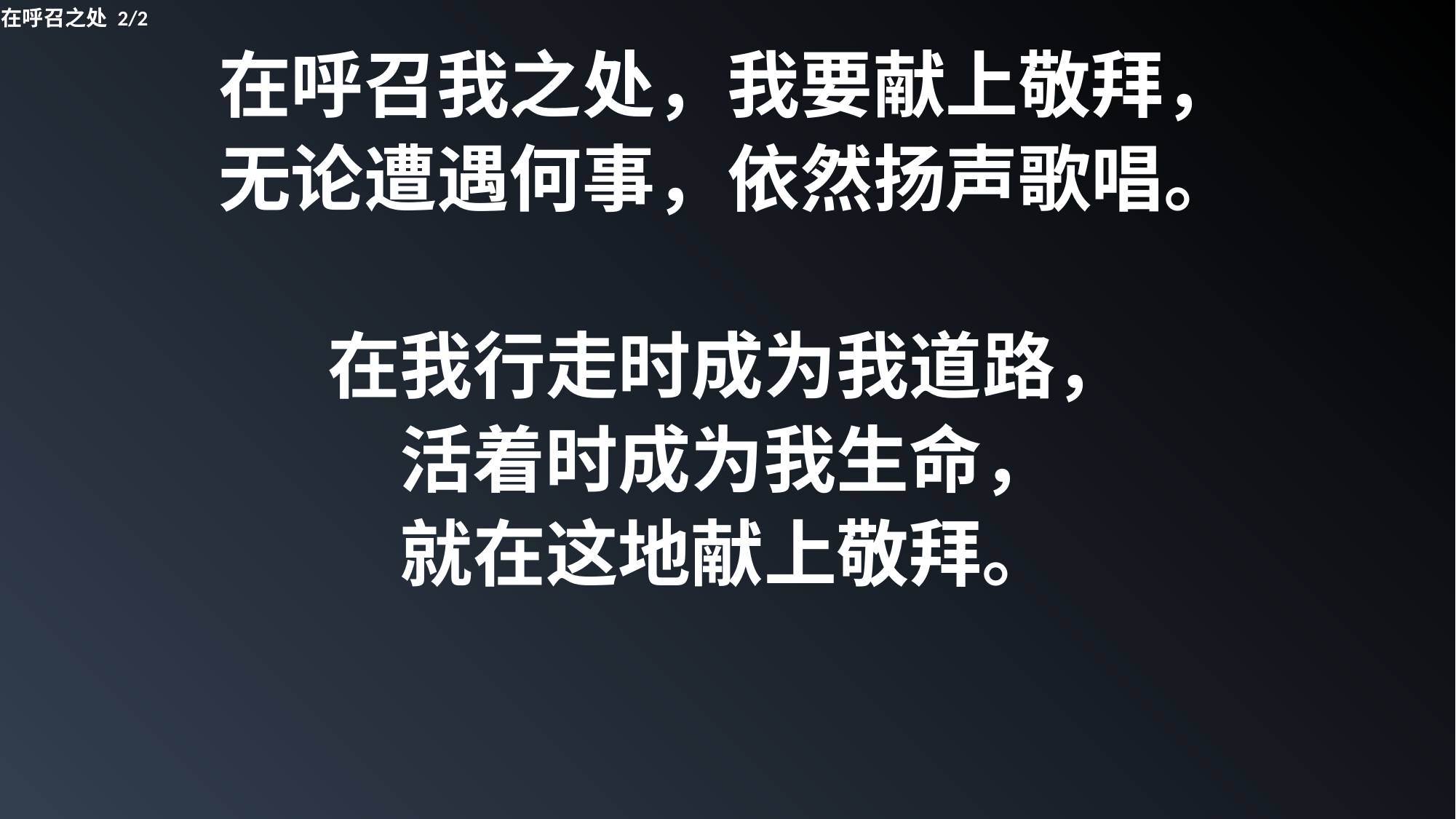

在呼召之处 2/2
在呼召我之处，我要献上敬拜，
无论遭遇何事，依然扬声歌唱。

在我行走时成为我道路，
活着时成为我生命，
就在这地献上敬拜。